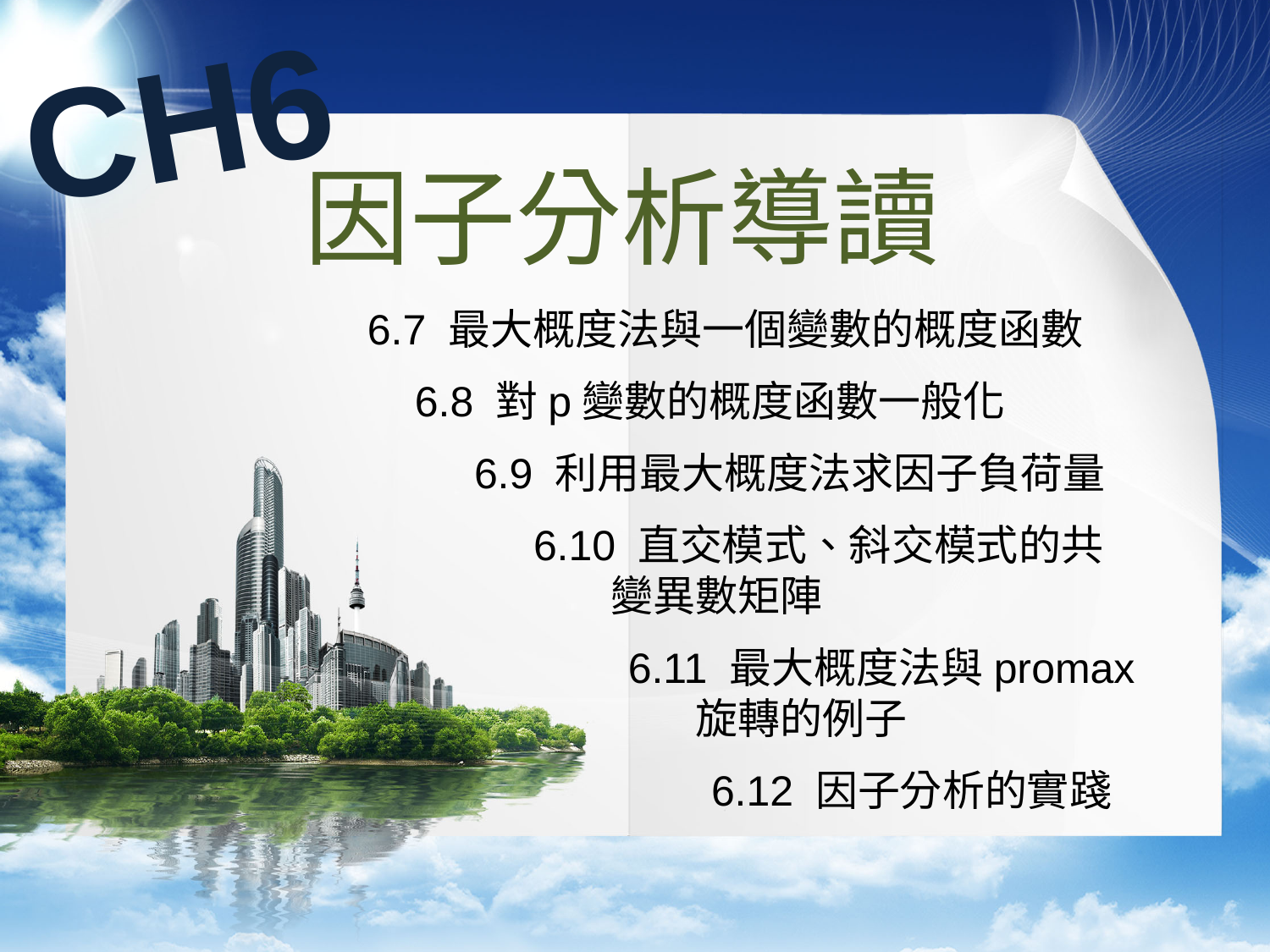

CH6
因子分析導讀
6.7 最大概度法與一個變數的概度函數
    6.8 對p變數的概度函數一般化
         6.9 利用最大概度法求因子負荷量
              6.10 直交模式、斜交模式的共變異數矩陣
                      6.11 最大概度法與promax旋轉的例子
                             6.12 因子分析的實踐